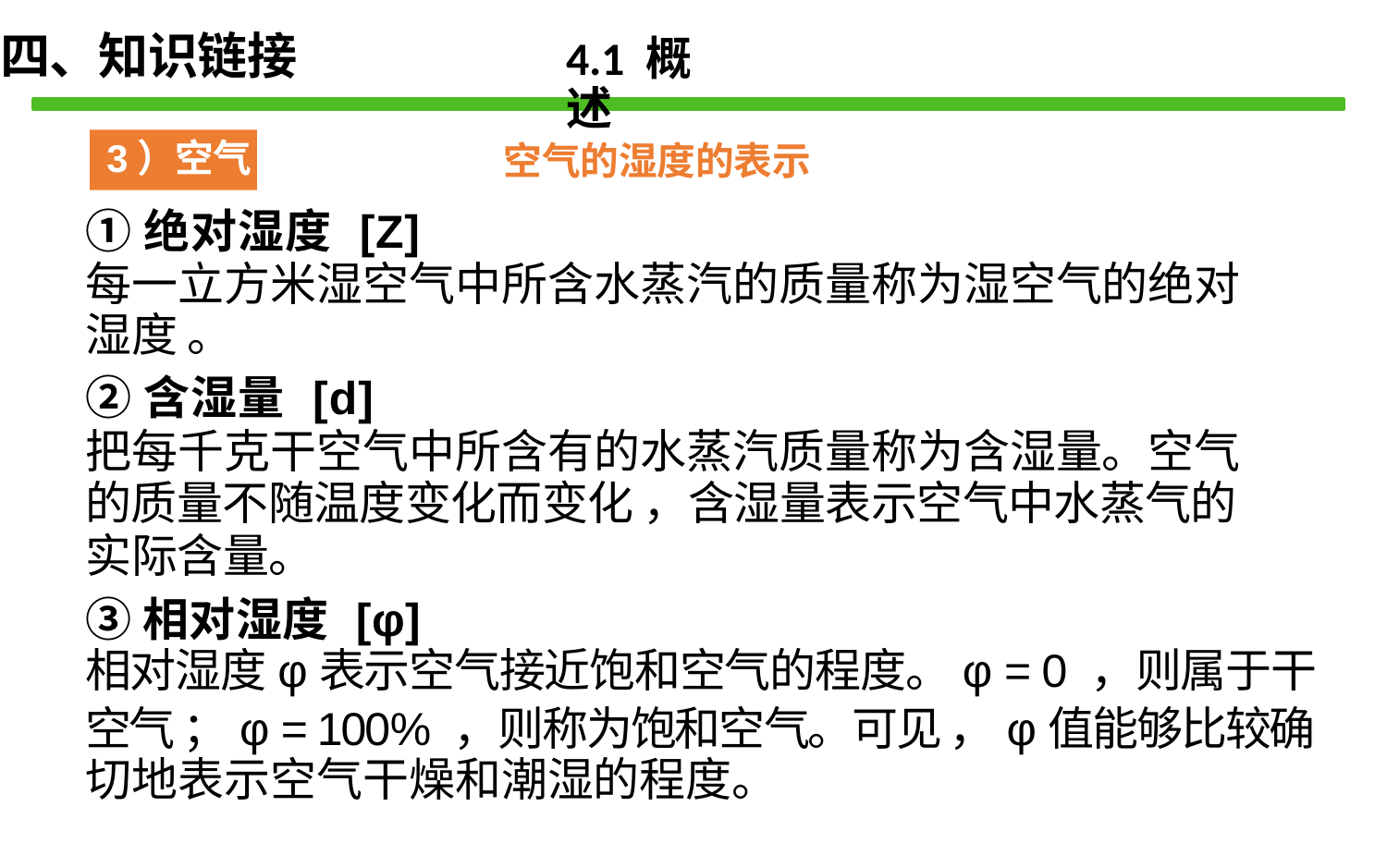

四、知识链接

4.1 概述

3）空气

空气的湿度的表示

①绝对湿度 [Z]
每一立方米湿空气中所含水蒸汽的质量称为湿空气的绝对           湿度 。
②含湿量 [d]
把每千克干空气中所含有的水蒸汽质量称为含湿量。空气           的质量不随温度变化而变化 ，含湿量表示空气中水蒸气的           实际含量。
③相对湿度 [φ]
相对湿度φ表示空气接近饱和空气的程度。φ = 0 ，则属于干
空气 ；φ = 100% ，则称为饱和空气。可见 ，φ值能够比较确
切地表示空气干燥和潮湿的程度。

	14